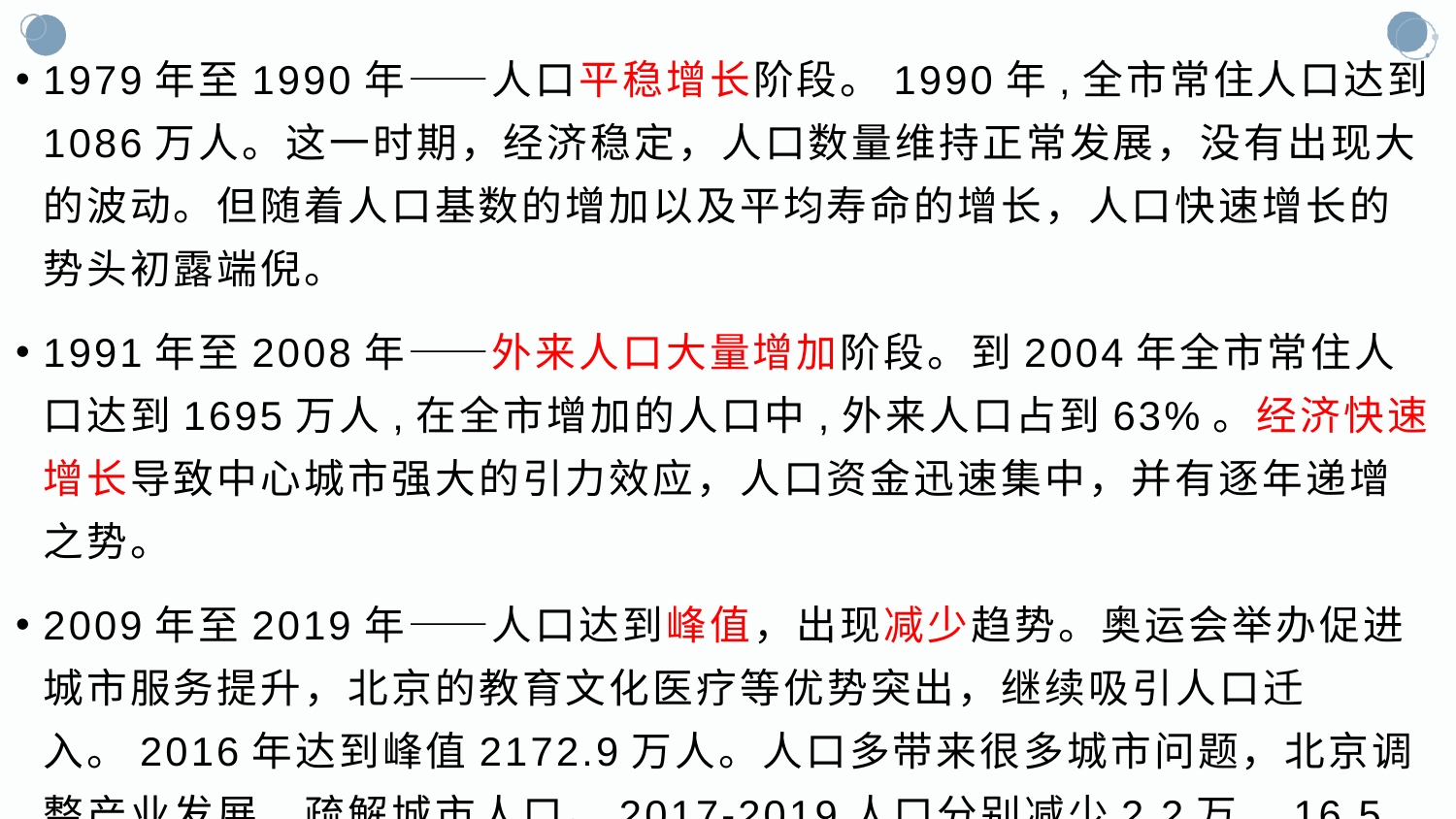

1979年至1990年——人口平稳增长阶段。1990年,全市常住人口达到1086万人。这一时期，经济稳定，人口数量维持正常发展，没有出现大的波动。但随着人口基数的增加以及平均寿命的增长，人口快速增长的势头初露端倪。
1991年至2008年——外来人口大量增加阶段。到2004年全市常住人口达到1695万人,在全市增加的人口中,外来人口占到63%。经济快速增长导致中心城市强大的引力效应，人口资金迅速集中，并有逐年递增之势。
2009年至2019年——人口达到峰值，出现减少趋势。奥运会举办促进城市服务提升，北京的教育文化医疗等优势突出，继续吸引人口迁入。2016年达到峰值2172.9万人。人口多带来很多城市问题，北京调整产业发展，疏解城市人口。2017-2019人口分别减少2.2万，16.5万，0.6万。